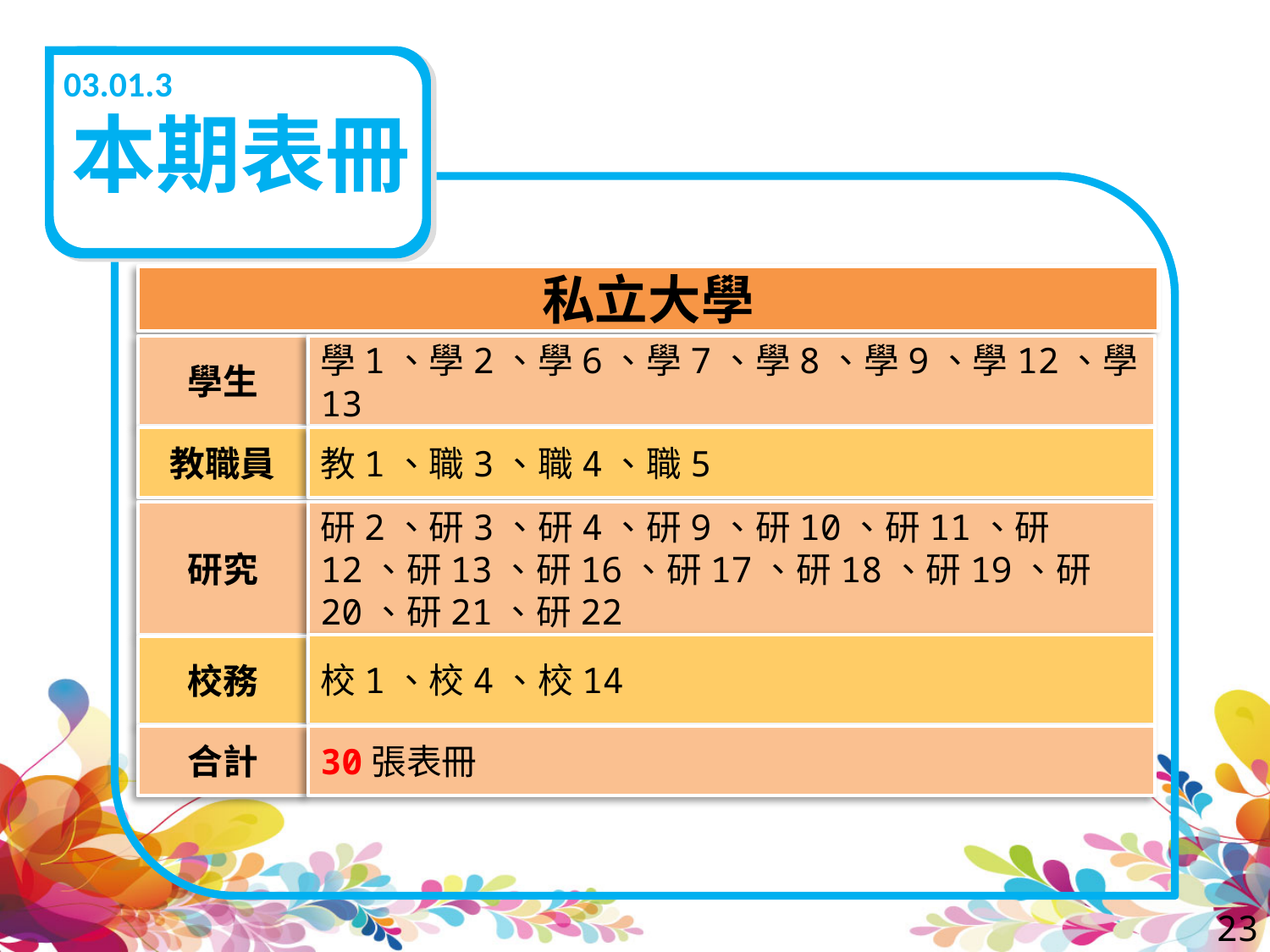

03.01.3

本期表冊

私立大學
學生
學1、學2、學6、學7、學8、學9、學12、學13
教職員
教1、職3、職4、職5
研究
研2、研3、研4、研9、研10、研11、研12、研13、研16、研17、研18、研19、研20、研21、研22
校1、校4、校14
校務
合計
30張表冊

23